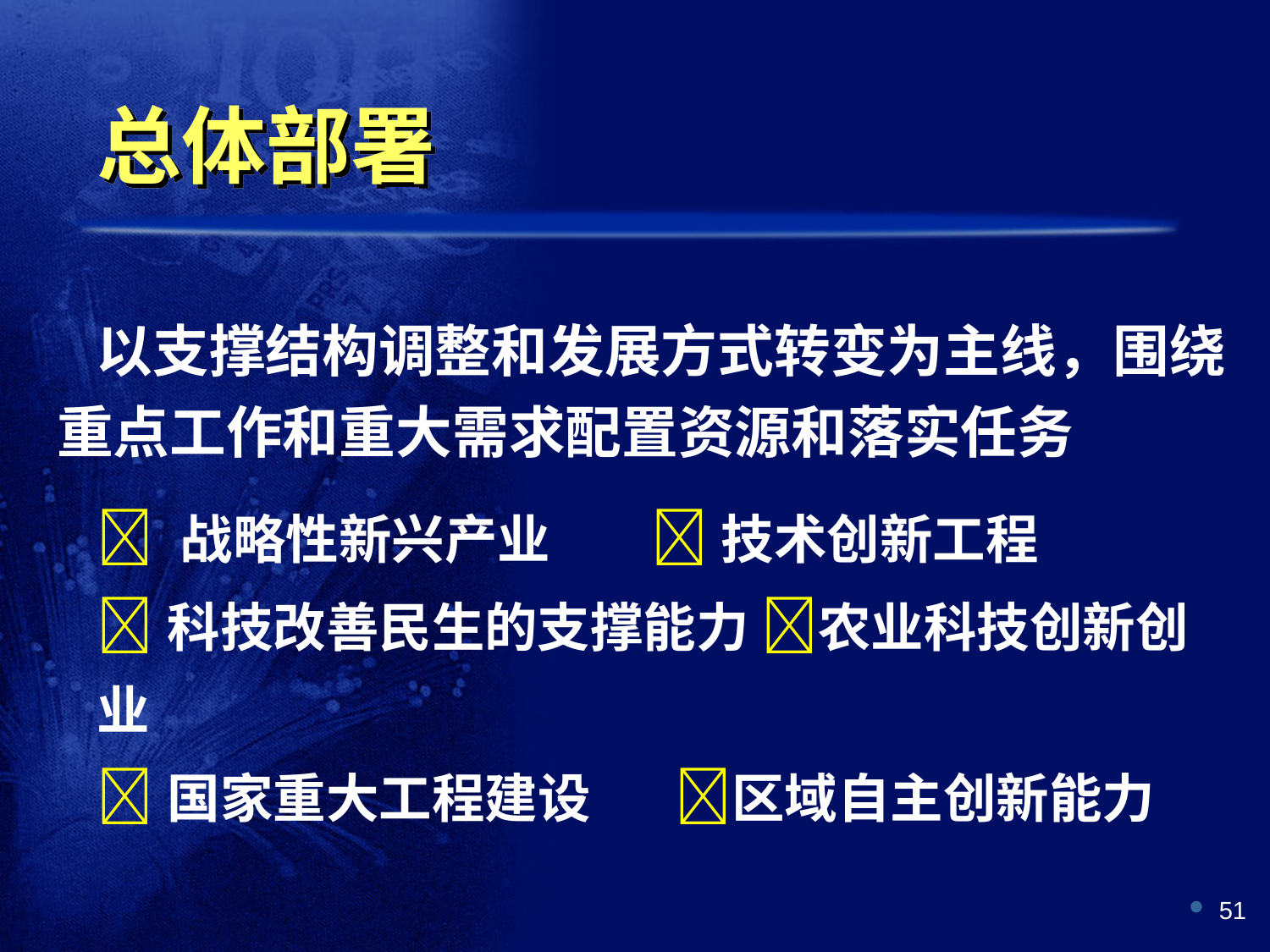

总体部署
  以支撑结构调整和发展方式转变为主线，围绕重点工作和重大需求配置资源和落实任务
• 战略性新兴产业         • 技术创新工程
•科技改善民生的支撑能力 •农业科技创新创业
•国家重大工程建设       •区域自主创新能力
51